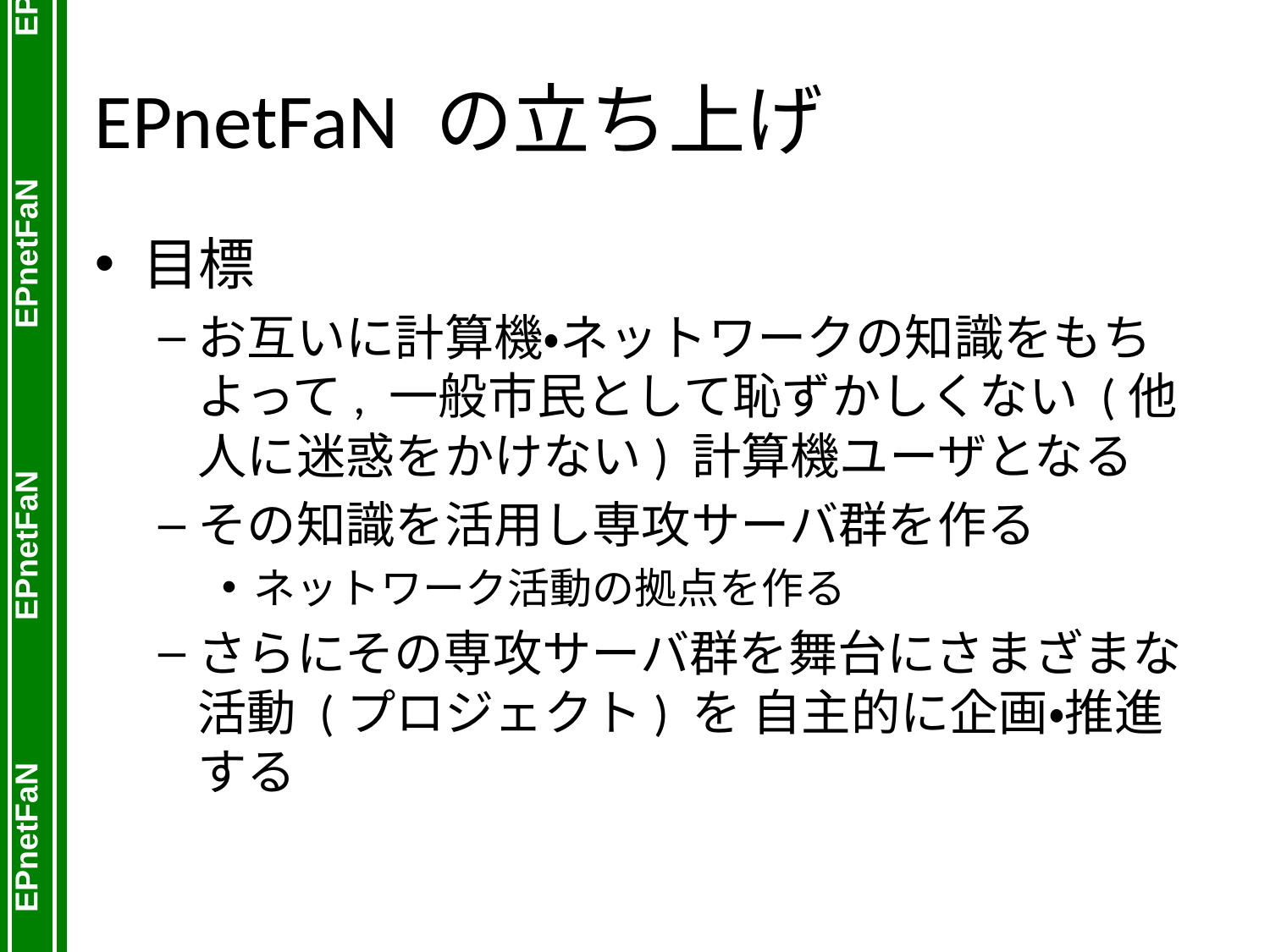

# EPnetFaN の立ち上げ
目標
お互いに計算機・ネットワークの知識をもちよって, 一般市民として恥ずかしくない (他人に迷惑をかけない) 計算機ユーザとなる
その知識を活用し専攻サーバ群を作る
ネットワーク活動の拠点を作る
さらにその専攻サーバ群を舞台にさまざまな活動 (プロジェクト) を 自主的に企画・推進する